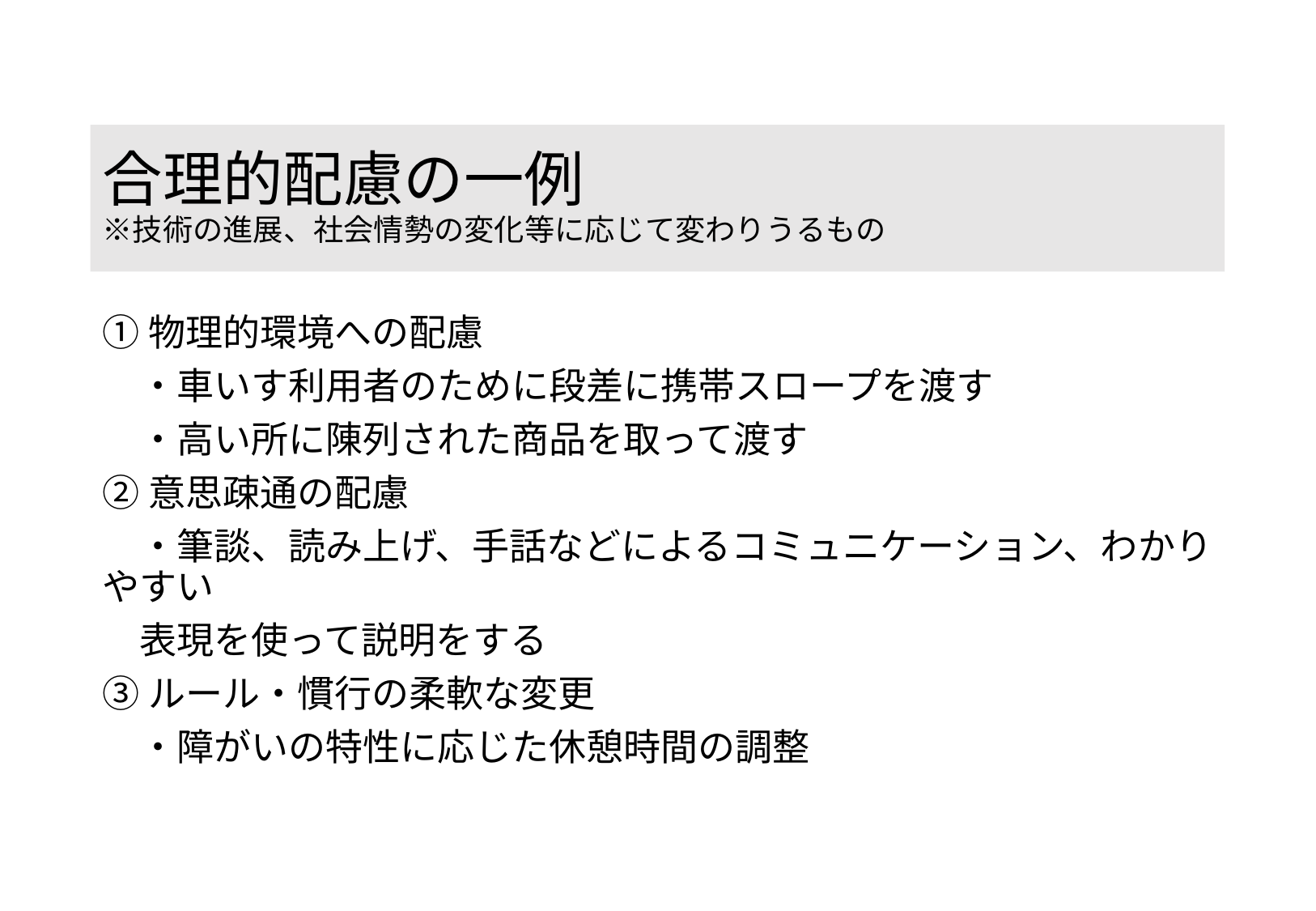

# 合理的配慮の一例 ※技術の進展、社会情勢の変化等に応じて変わりうるもの
①物理的環境への配慮
　・車いす利用者のために段差に携帯スロープを渡す
　・高い所に陳列された商品を取って渡す
②意思疎通の配慮
　・筆談、読み上げ、手話などによるコミュニケーション、わかりやすい
　表現を使って説明をする
③ルール・慣行の柔軟な変更
　・障がいの特性に応じた休憩時間の調整